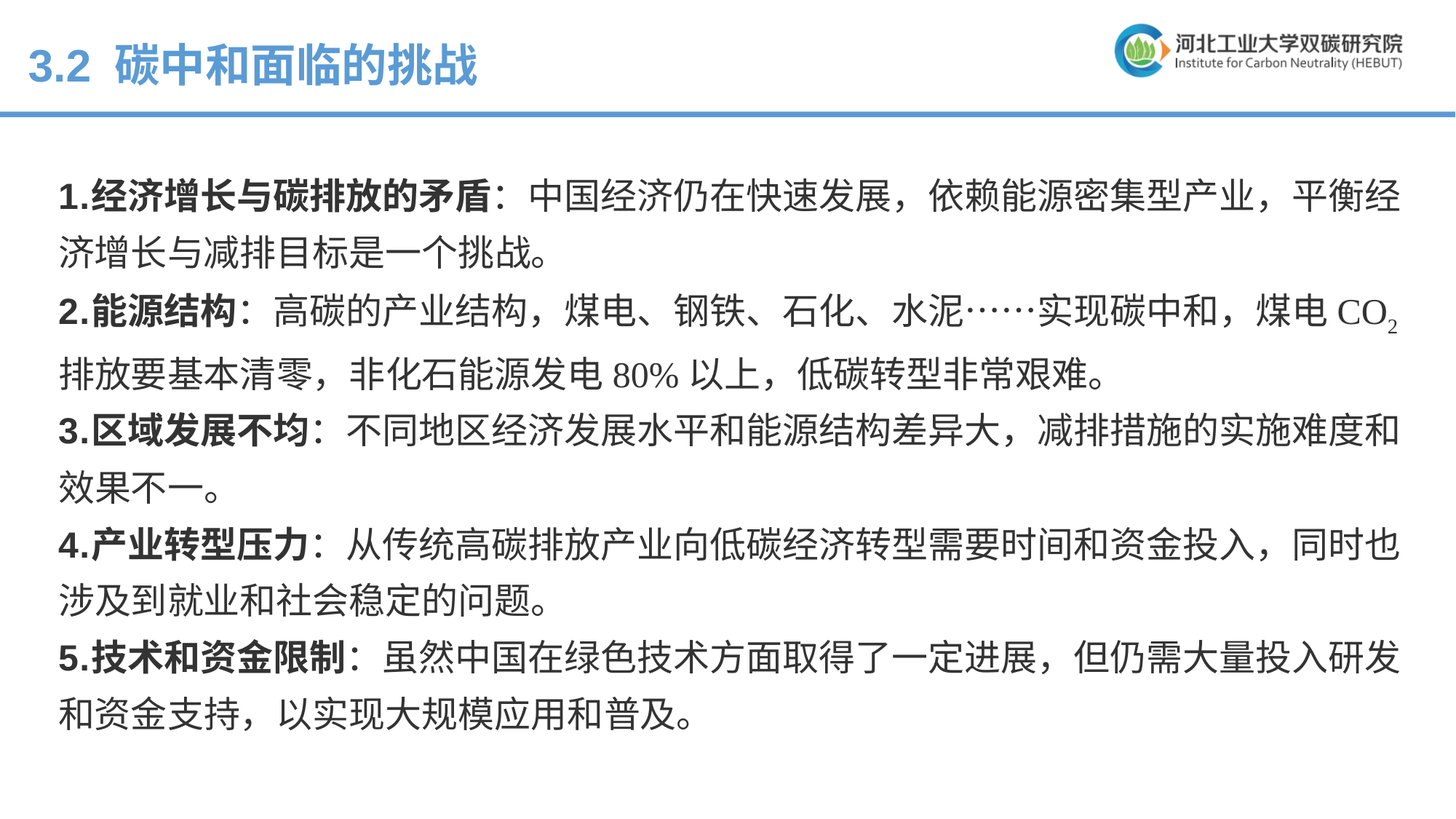

3.2 碳中和面临的挑战

经济增长与碳排放的矛盾：中国经济仍在快速发展，依赖能源密集型产业，平衡经济增长与减排目标是一个挑战。
能源结构：高碳的产业结构，煤电、钢铁、石化、水泥……实现碳中和，煤电CO2排放要基本清零，非化石能源发电80%以上，低碳转型非常艰难。
区域发展不均：不同地区经济发展水平和能源结构差异大，减排措施的实施难度和效果不一。
产业转型压力：从传统高碳排放产业向低碳经济转型需要时间和资金投入，同时也涉及到就业和社会稳定的问题。
技术和资金限制：虽然中国在绿色技术方面取得了一定进展，但仍需大量投入研发和资金支持，以实现大规模应用和普及。